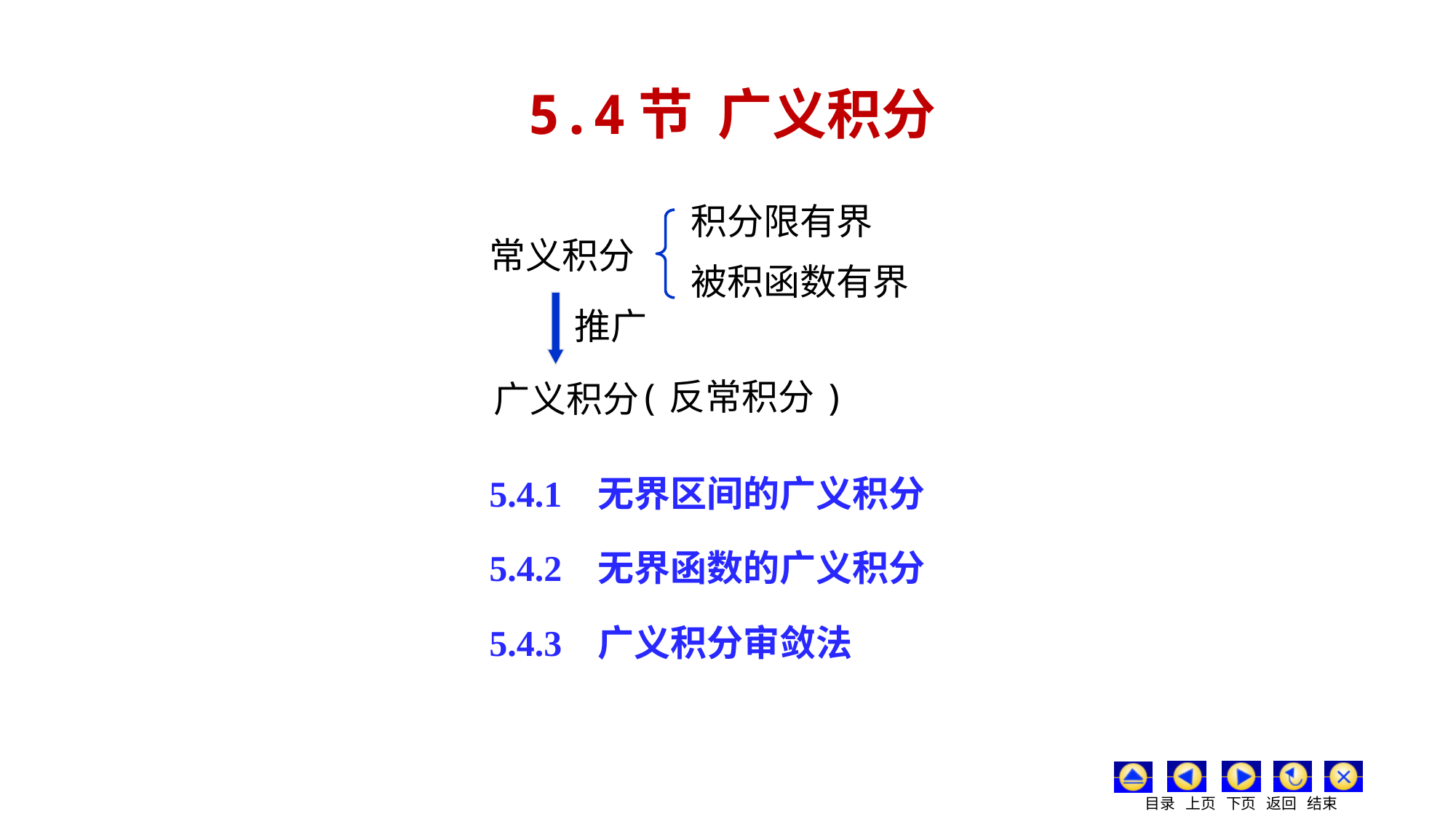

5.4节  广义积分
积分限有界

常义积分
被积函数有界

推广
(反常积分)
广义积分
5.4.1   无界区间的广义积分
5.4.2   无界函数的广义积分
5.4.3   广义积分审敛法